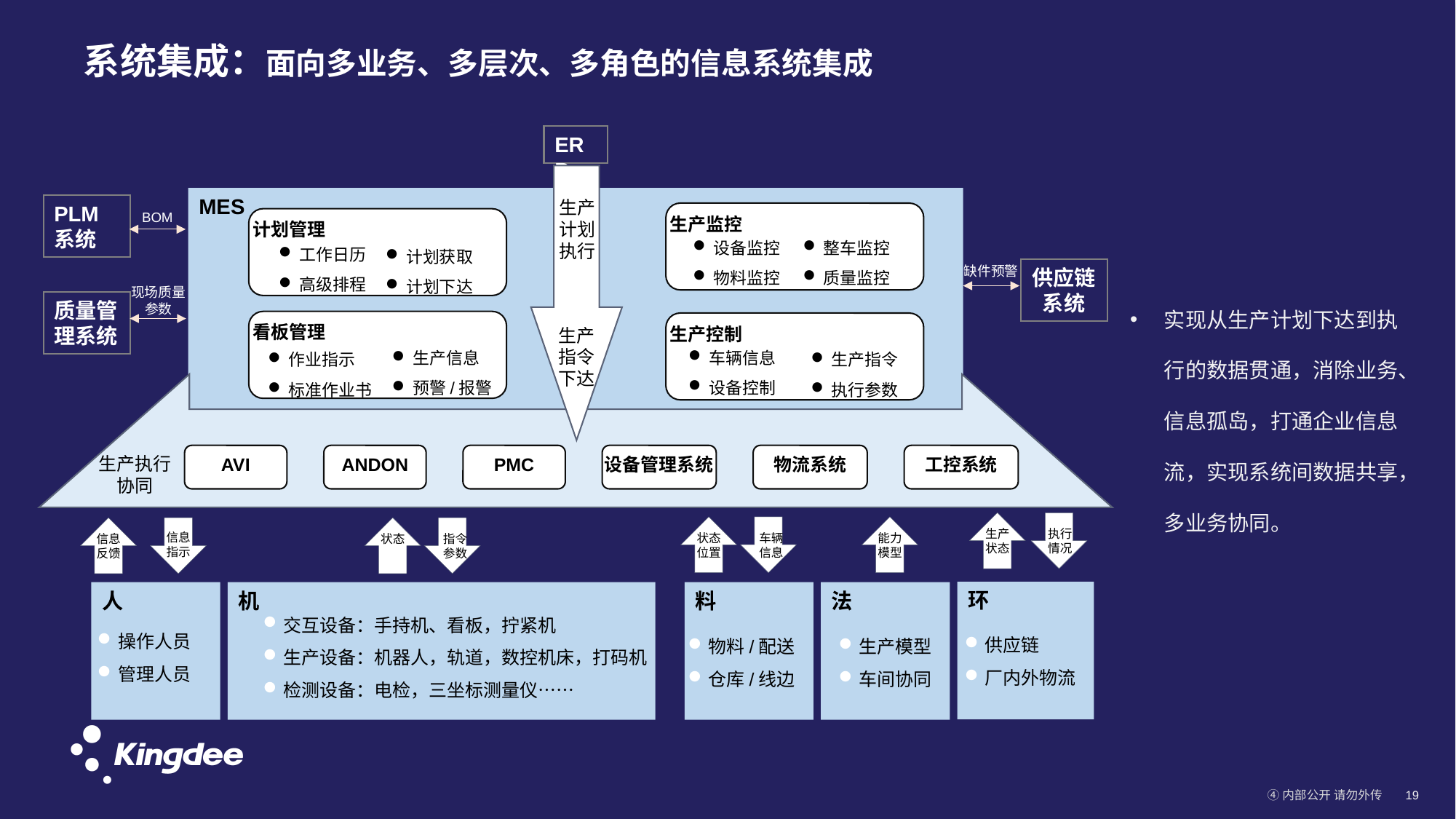

# 系统集成：面向多业务、多层次、多角色的信息系统集成
ERP

MES
生产计划执行
PLM系统
生产监控
设备监控
物料监控
整车监控
质量监控
BOM
计划管理
工作日历
高级排程
计划获取
计划下达
缺件预警
供应链系统
实现从生产计划下达到执行的数据贯通，消除业务、信息孤岛，打通企业信息流，实现系统间数据共享，多业务协同。
现场质量参数
质量管理系统
看板管理
生产信息
预警/报警
作业指示
标准作业书
生产控制
车辆信息
设备控制
生产指令
执行参数
生产指令下达

AVI
ANDON
PMC
设备管理系统
物流系统
工控系统
生产执行
协同

生产状态
执行情况
信息指示
状态
位置
车辆信息
能力模型
信息反馈
状态

指令
参数
环
人
机
料
法
交互设备：手持机、看板，拧紧机
生产设备：机器人，轨道，数控机床，打码机
检测设备：电检，三坐标测量仪……
操作人员
管理人员
供应链
厂内外物流
物料/配送
仓库/线边
生产模型
车间协同